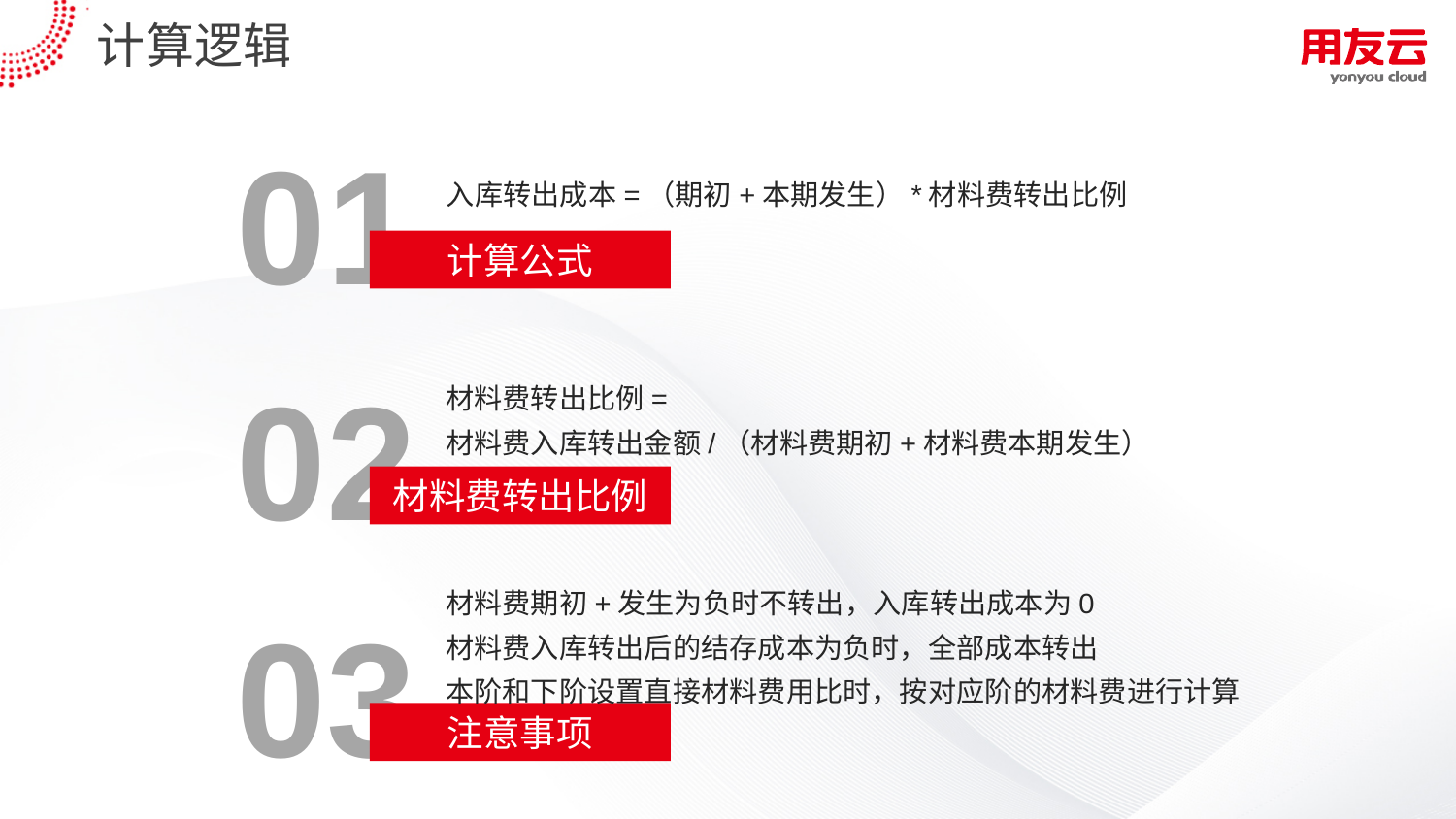

# 计算逻辑
01
入库转出成本=（期初+本期发生）*材料费转出比例
计算公式
02
材料费转出比例=
材料费入库转出金额/（材料费期初+材料费本期发生）
材料费转出比例
材料费期初+发生为负时不转出，入库转出成本为0
材料费入库转出后的结存成本为负时，全部成本转出
本阶和下阶设置直接材料费用比时，按对应阶的材料费进行计算
03
注意事项